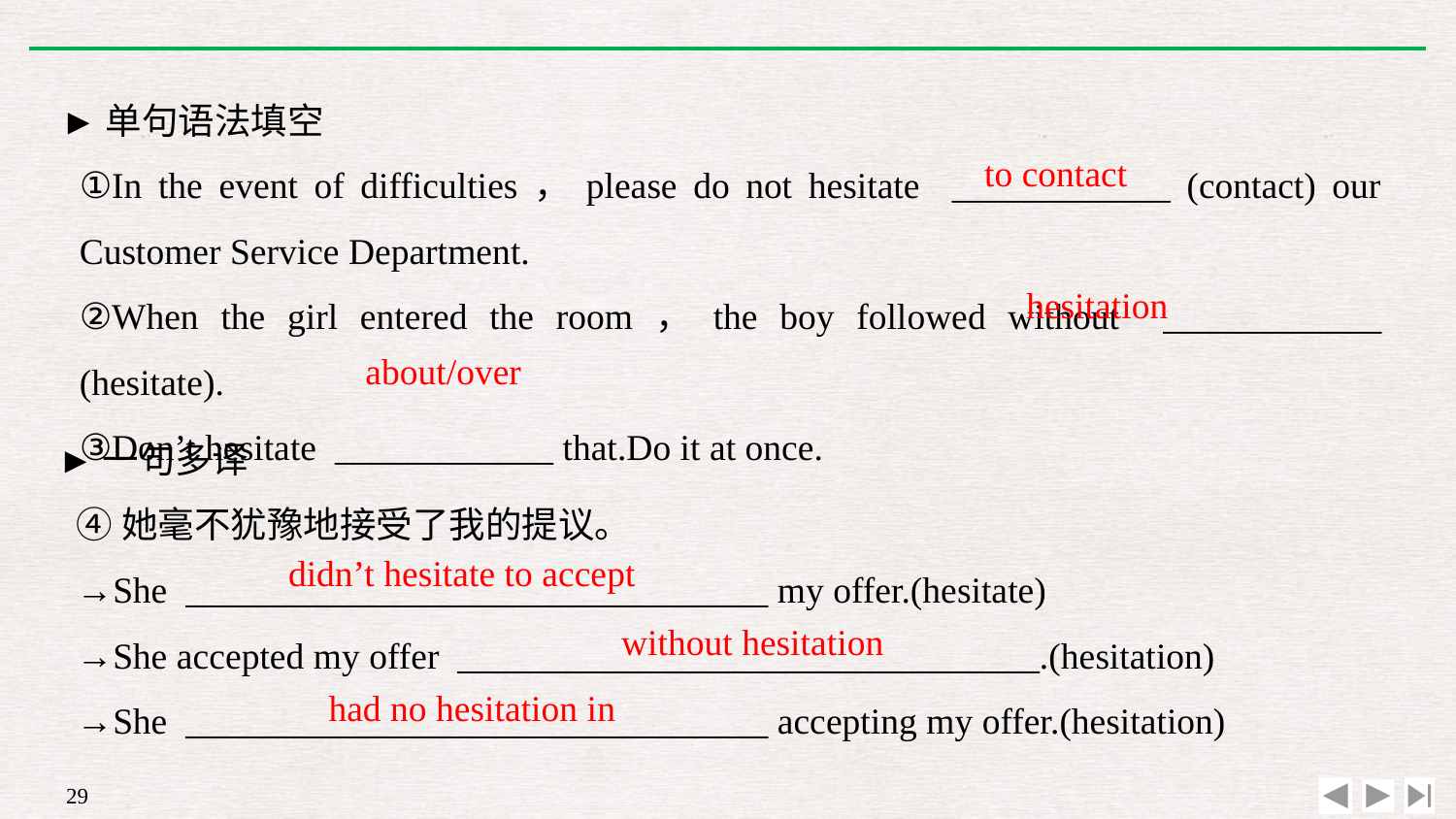

►单句语法填空
①In the event of difficulties，please do not hesitate  ____________ (contact) our Customer Service Department.
②When the girl entered the room，the boy followed without  ____________ (hesitate).
③Don’t hesitate  ____________ that.Do it at once.
to contact
hesitation
about/over
►一句多译
④她毫不犹豫地接受了我的提议。
→She  ________________________________ my offer.(hesitate)
→She accepted my offer  ________________________________.(hesitation)
→She  ________________________________ accepting my offer.(hesitation)
didn’t hesitate to accept
without hesitation
had no hesitation in